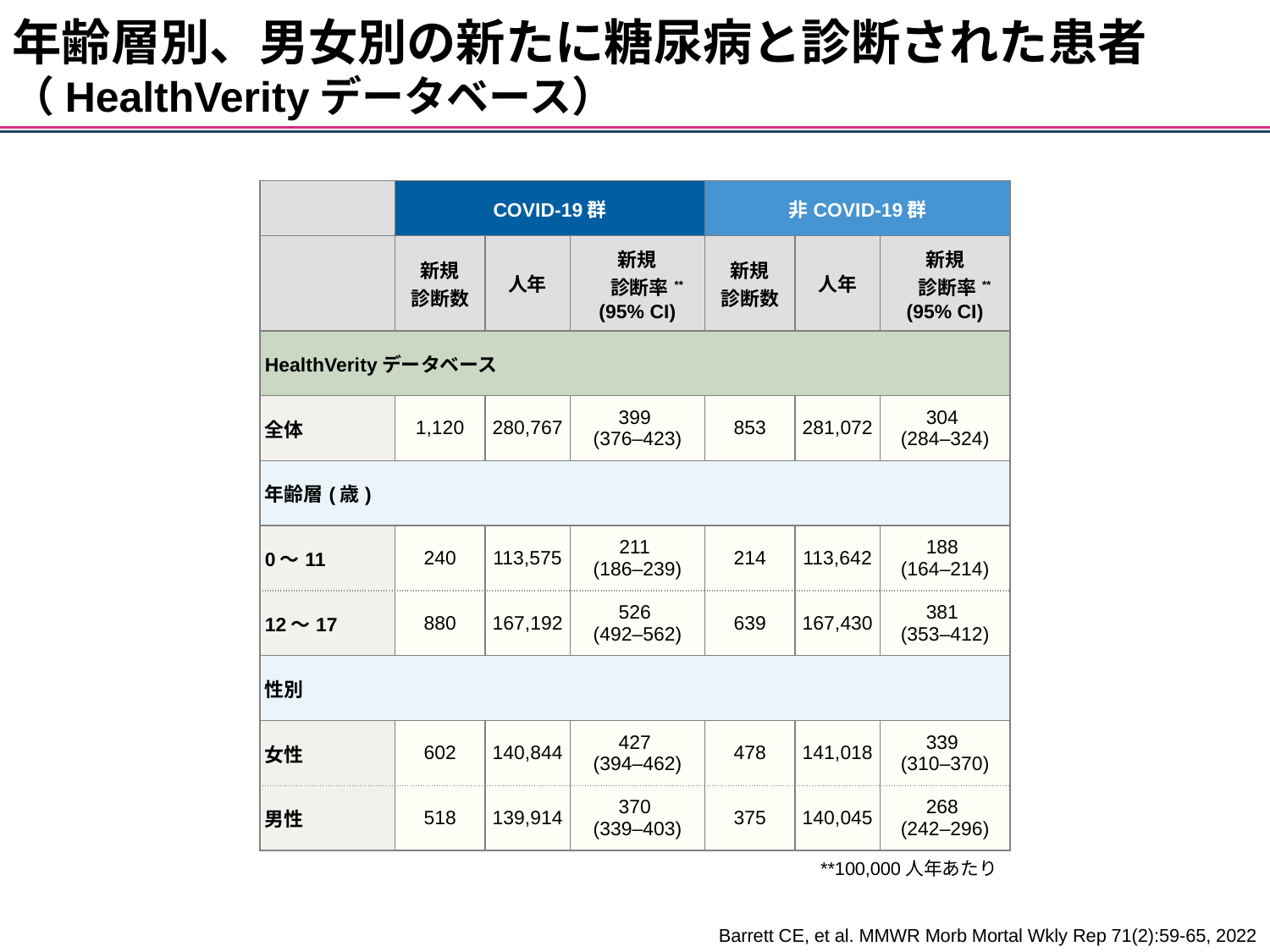

年齢層別、男女別の新たに糖尿病と診断された患者
（HealthVerityデータベース）
|  | COVID-19群 |  |  | 非COVID-19群 |  |  |
| --- | --- | --- | --- | --- | --- | --- |
|  | 新規 診断数 | 人年 | 新規 診断率\*\* (95% CI) | 新規 診断数 | 人年 | 新規 診断率\*\* (95% CI) |
| HealthVerityデータベース |  |  |  |  |  |  |
| --- | --- | --- | --- | --- | --- | --- |
| 全体 | 1,120 | 280,767 | 399 (376–423) | 853 | 281,072 | 304 (284–324) |
| 年齢層(歳) |  |  |  |  |  |  |
| 0～11 | 240 | 113,575 | 211 (186–239) | 214 | 113,642 | 188 (164–214) |
| 12～17 | 880 | 167,192 | 526 (492–562) | 639 | 167,430 | 381 (353–412) |
| 性別 |  |  |  |  |  |  |
| 女性 | 602 | 140,844 | 427 (394–462) | 478 | 141,018 | 339 (310–370) |
| 男性 | 518 | 139,914 | 370 (339–403) | 375 | 140,045 | 268 (242–296) |
**100,000人年あたり
Barrett CE, et al. MMWR Morb Mortal Wkly Rep 71(2):59-65, 2022